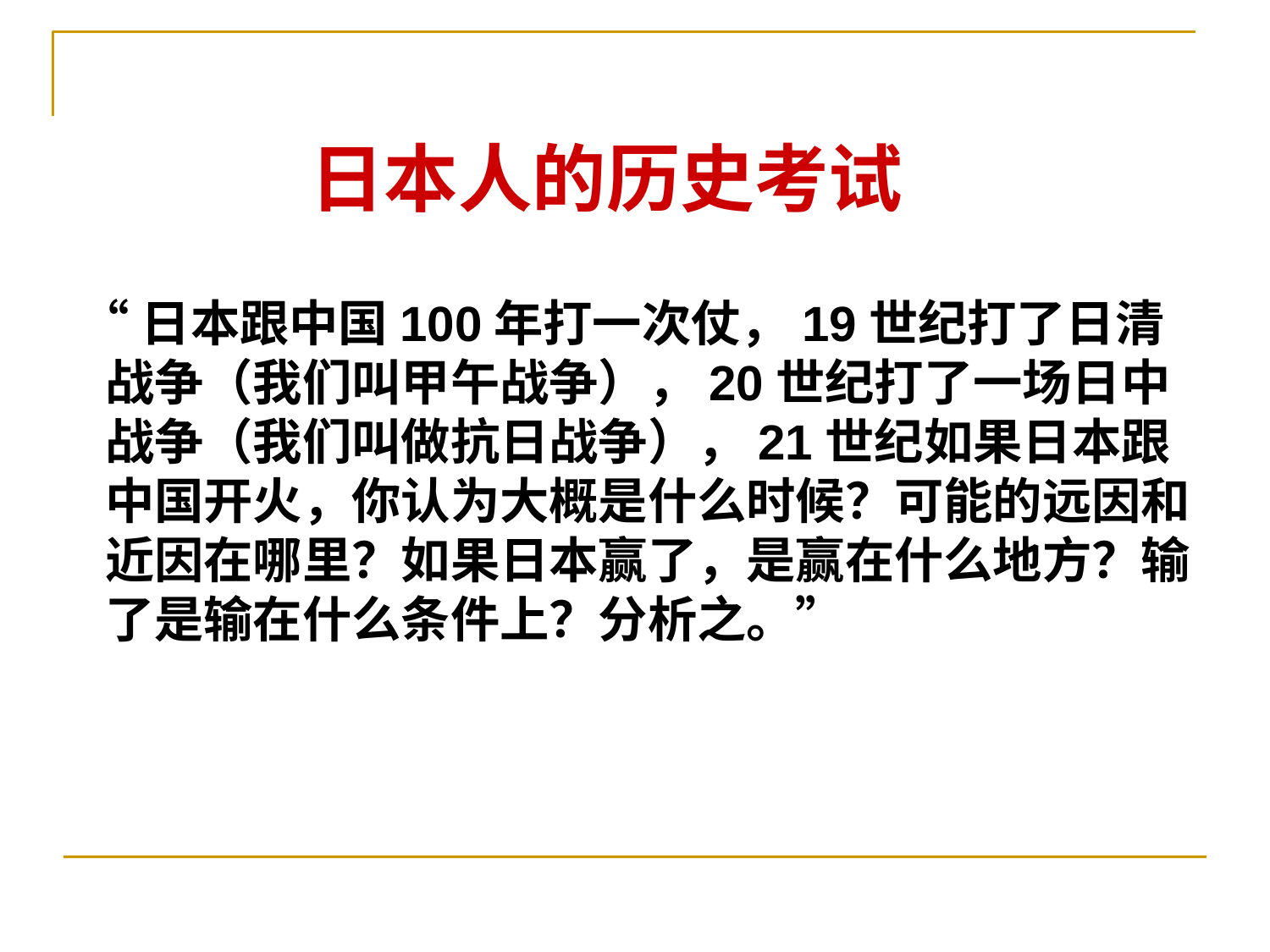

# 日本人的历史考试
  “日本跟中国100年打一次仗，19世纪打了日清战争（我们叫甲午战争），20世纪打了一场日中战争（我们叫做抗日战争），21世纪如果日本跟中国开火，你认为大概是什么时候？可能的远因和近因在哪里？如果日本赢了，是赢在什么地方？输了是输在什么条件上？分析之。”